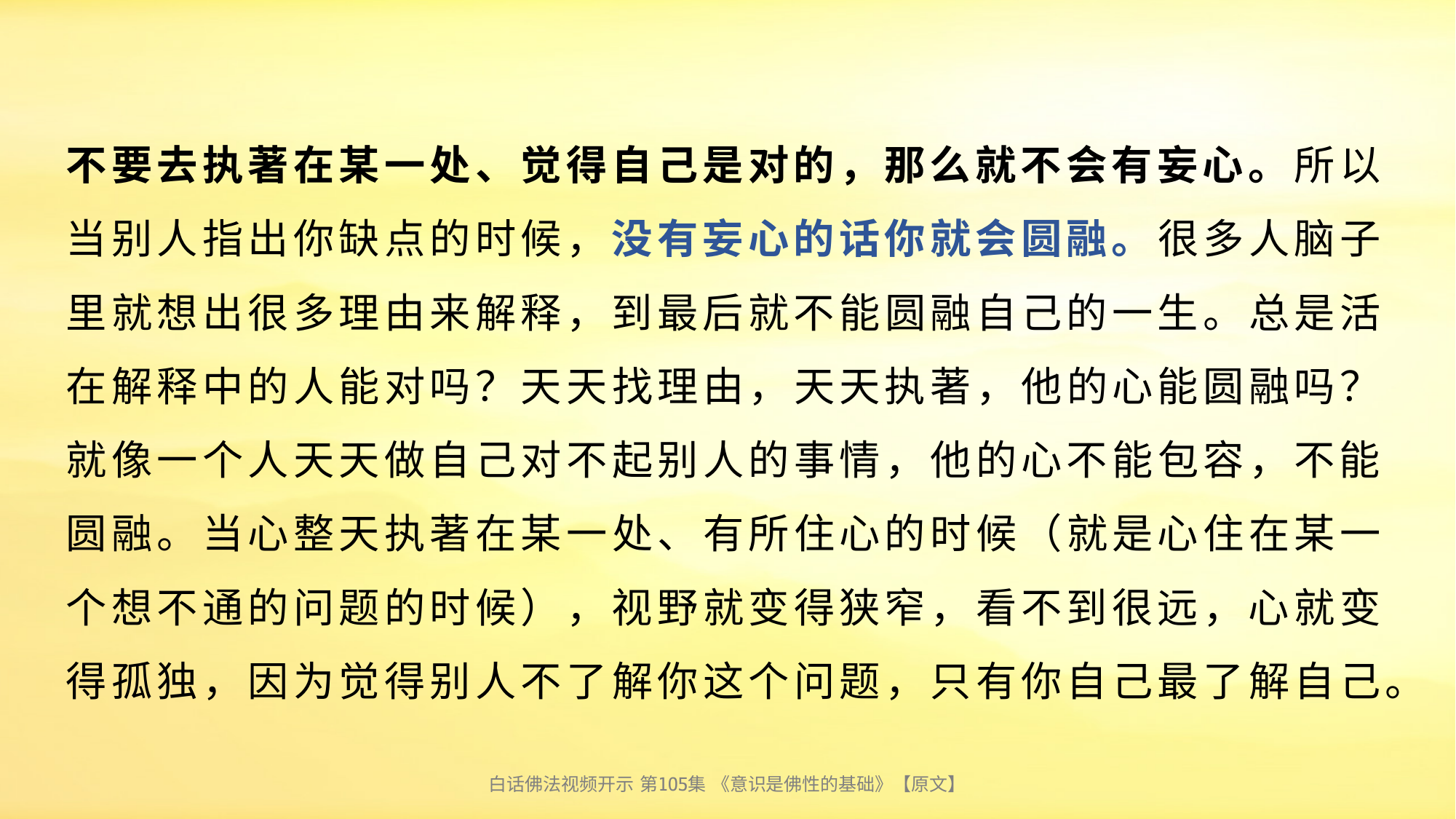

# 不要去执著在某一处、觉得自己是对的，那么就不会有妄心。所以当别人指出你缺点的时候，没有妄心的话你就会圆融。很多人脑子里就想出很多理由来解释，到最后就不能圆融自己的一生。总是活在解释中的人能对吗？天天找理由，天天执著，他的心能圆融吗？就像一个人天天做自己对不起别人的事情，他的心不能包容，不能圆融。当心整天执著在某一处、有所住心的时候（就是心住在某一个想不通的问题的时候），视野就变得狭窄，看不到很远，心就变得孤独，因为觉得别人不了解你这个问题，只有你自己最了解自己。
白话佛法视频开示 第105集 《意识是佛性的基础》【原文】